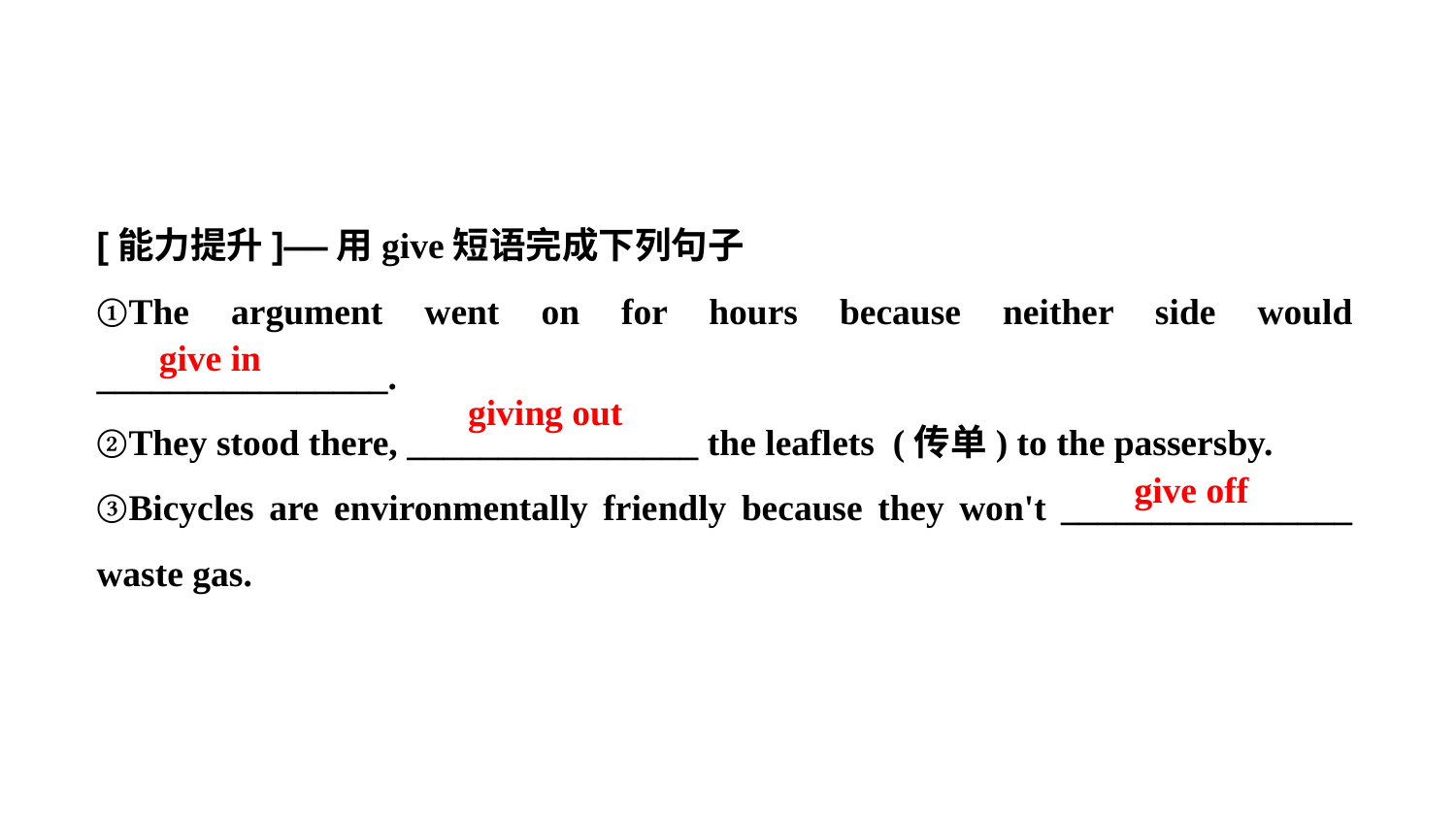

[能力提升]——用give短语完成下列句子
①The argument went on for hours because neither side would ________________.
②They stood there, ________________ the leaflets  (传单) to the passers­by.
③Bicycles are environmentally friendly because they won't ________________ waste gas.
give in
giving out
give off